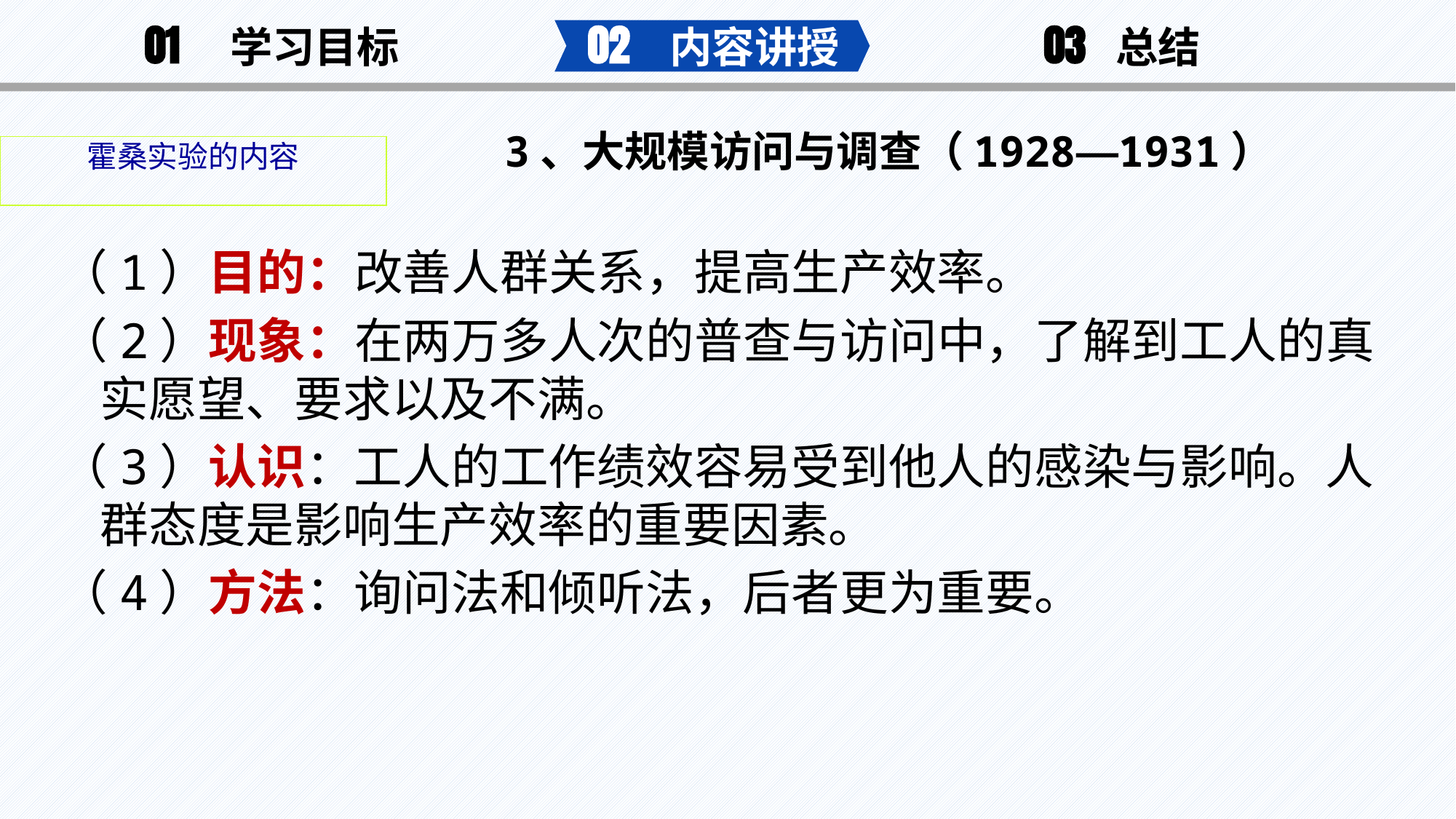

02   内容讲授
03  总结
01    学习目标

3、大规模访问与调查（1928—1931）
霍桑实验的内容
（1）目的：改善人群关系，提高生产效率。
（2）现象：在两万多人次的普查与访问中，了解到工人的真实愿望、要求以及不满。
（3）认识：工人的工作绩效容易受到他人的感染与影响。人群态度是影响生产效率的重要因素。
（4）方法：询问法和倾听法，后者更为重要。